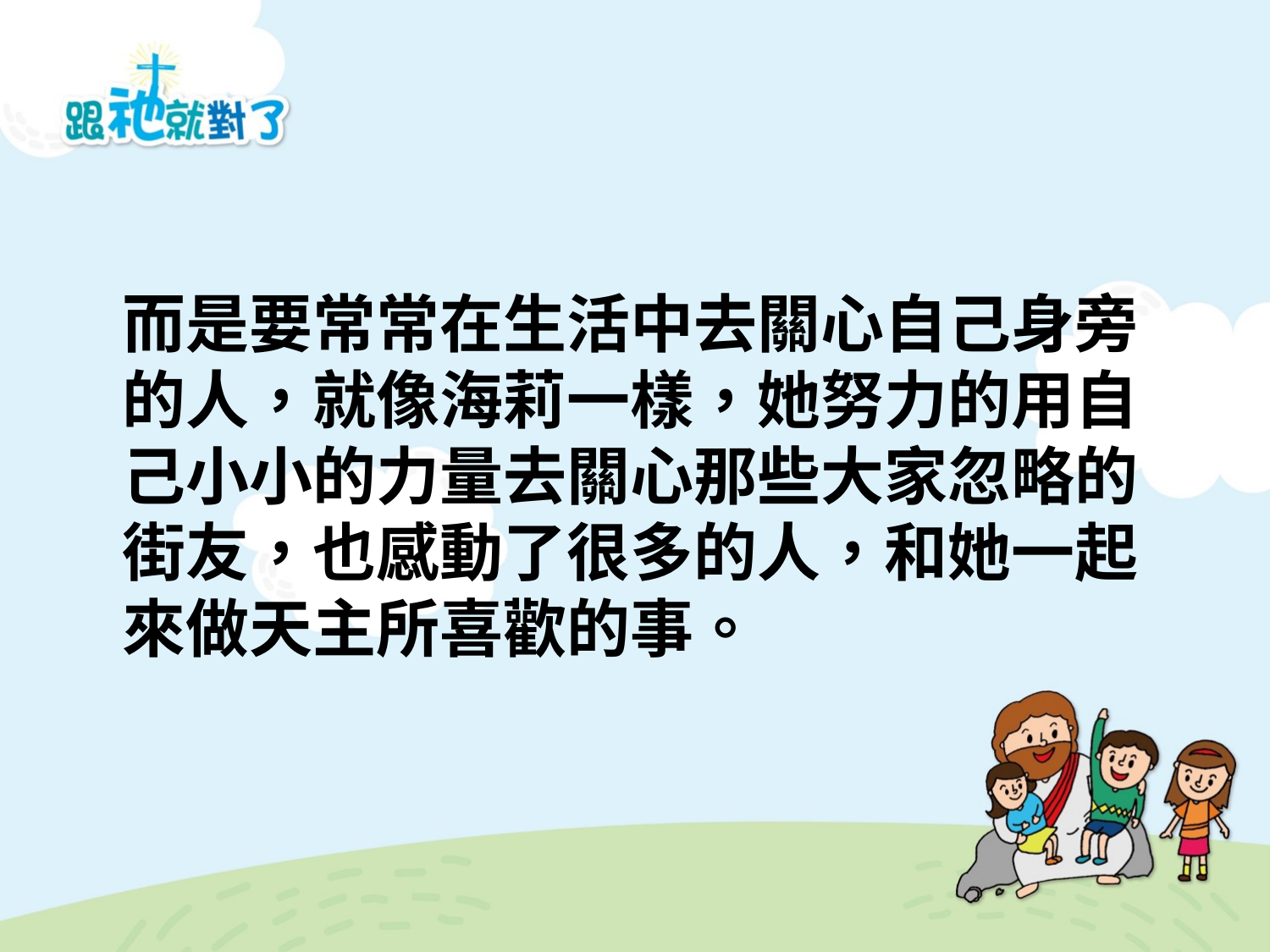

而是要常常在生活中去關心自己身旁的人，就像海莉一樣，她努力的用自己小小的力量去關心那些大家忽略的街友，也感動了很多的人，和她一起來做天主所喜歡的事。